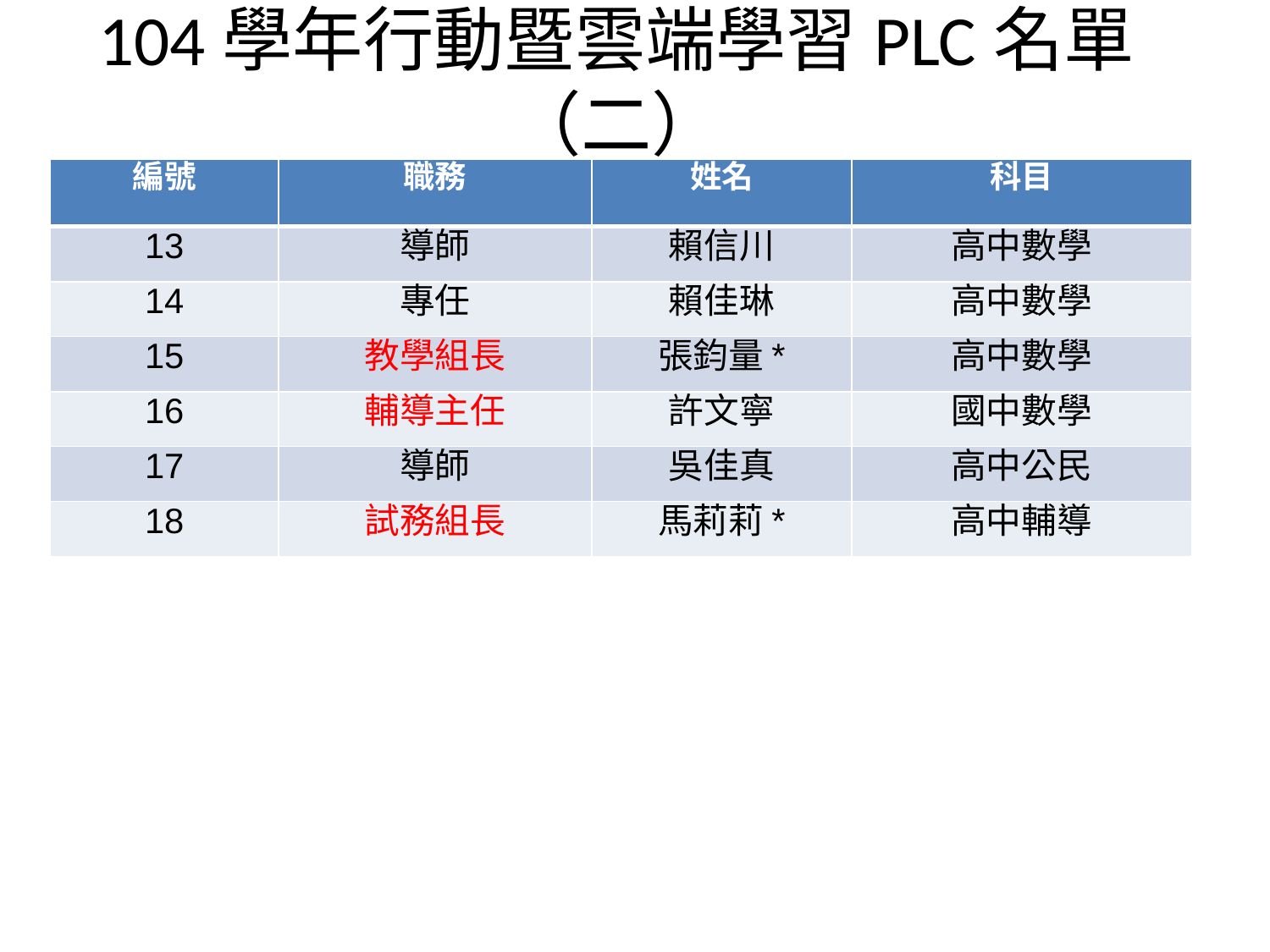

# 104學年行動暨雲端學習PLC名單（二）
| 編號 | 職務 | 姓名 | 科目 |
| --- | --- | --- | --- |
| 13 | 導師 | 賴信川 | 高中數學 |
| 14 | 專任 | 賴佳琳 | 高中數學 |
| 15 | 教學組長 | 張鈞量\* | 高中數學 |
| 16 | 輔導主任 | 許文寧 | 國中數學 |
| 17 | 導師 | 吳佳真 | 高中公民 |
| 18 | 試務組長 | 馬莉莉\* | 高中輔導 |